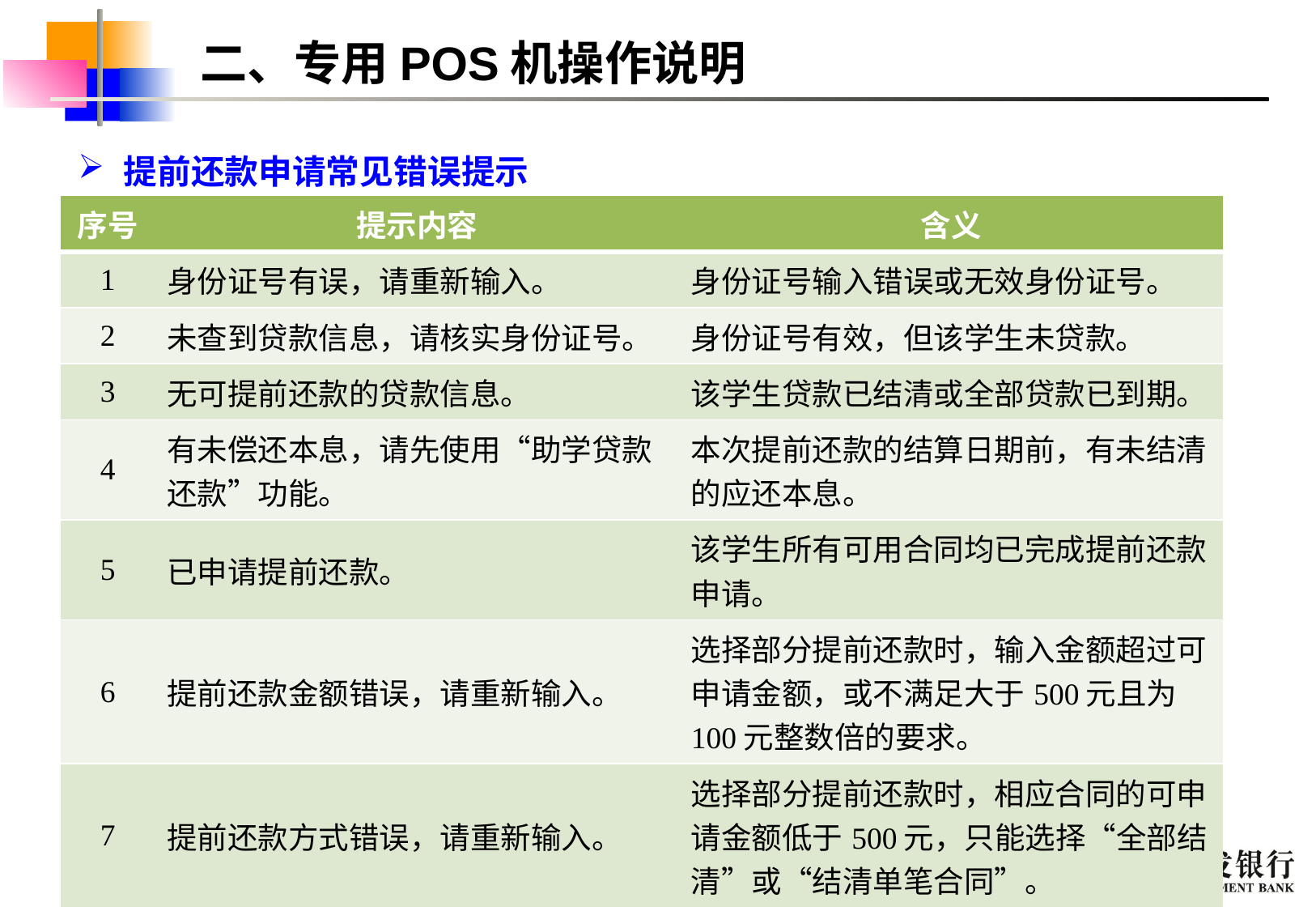

# 二、专用POS机操作说明
提前还款申请常见错误提示
| 序号 | 提示内容 | 含义 |
| --- | --- | --- |
| 1 | 身份证号有误，请重新输入。 | 身份证号输入错误或无效身份证号。 |
| 2 | 未查到贷款信息，请核实身份证号。 | 身份证号有效，但该学生未贷款。 |
| 3 | 无可提前还款的贷款信息。 | 该学生贷款已结清或全部贷款已到期。 |
| 4 | 有未偿还本息，请先使用“助学贷款还款”功能。 | 本次提前还款的结算日期前，有未结清的应还本息。 |
| 5 | 已申请提前还款。 | 该学生所有可用合同均已完成提前还款申请。 |
| 6 | 提前还款金额错误，请重新输入。 | 选择部分提前还款时，输入金额超过可申请金额，或不满足大于500元且为100元整数倍的要求。 |
| 7 | 提前还款方式错误，请重新输入。 | 选择部分提前还款时，相应合同的可申请金额低于500元，只能选择“全部结清”或“结清单笔合同”。 |
10